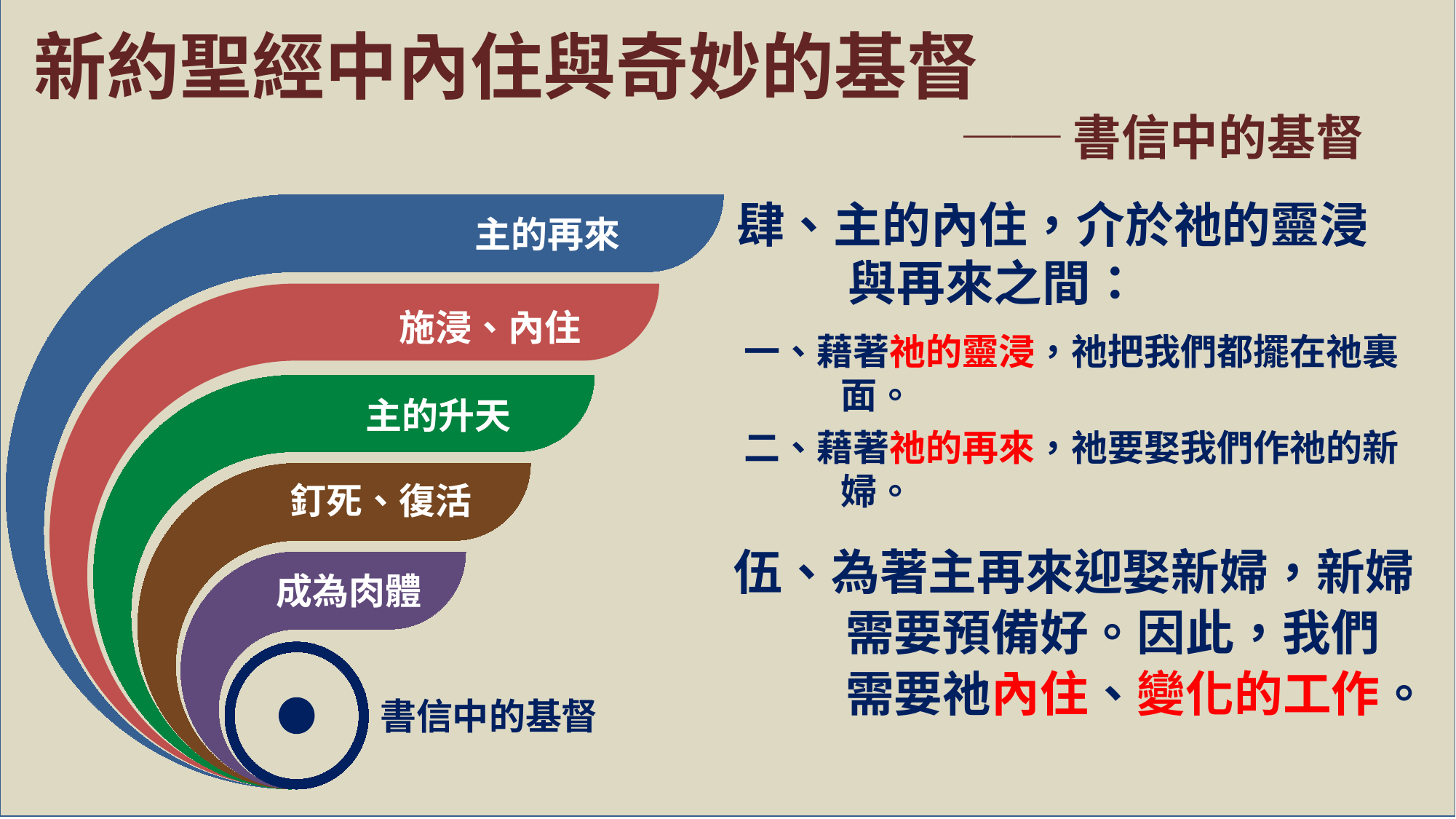

新約聖經中內住與奇妙的基督
      ──書信中的基督

肆、主的內住，介於祂的靈浸與再來之間：
一、藉著祂的靈浸，祂把我們都擺在祂裏面。
二、藉著祂的再來，祂要娶我們作祂的新婦。

主的再來

施浸、內住

主的升天

釘死、復活
伍、為著主再來迎娶新婦，新婦需要預備好。因此，我們需要祂內住、變化的工作。

成為肉體

書信中的基督